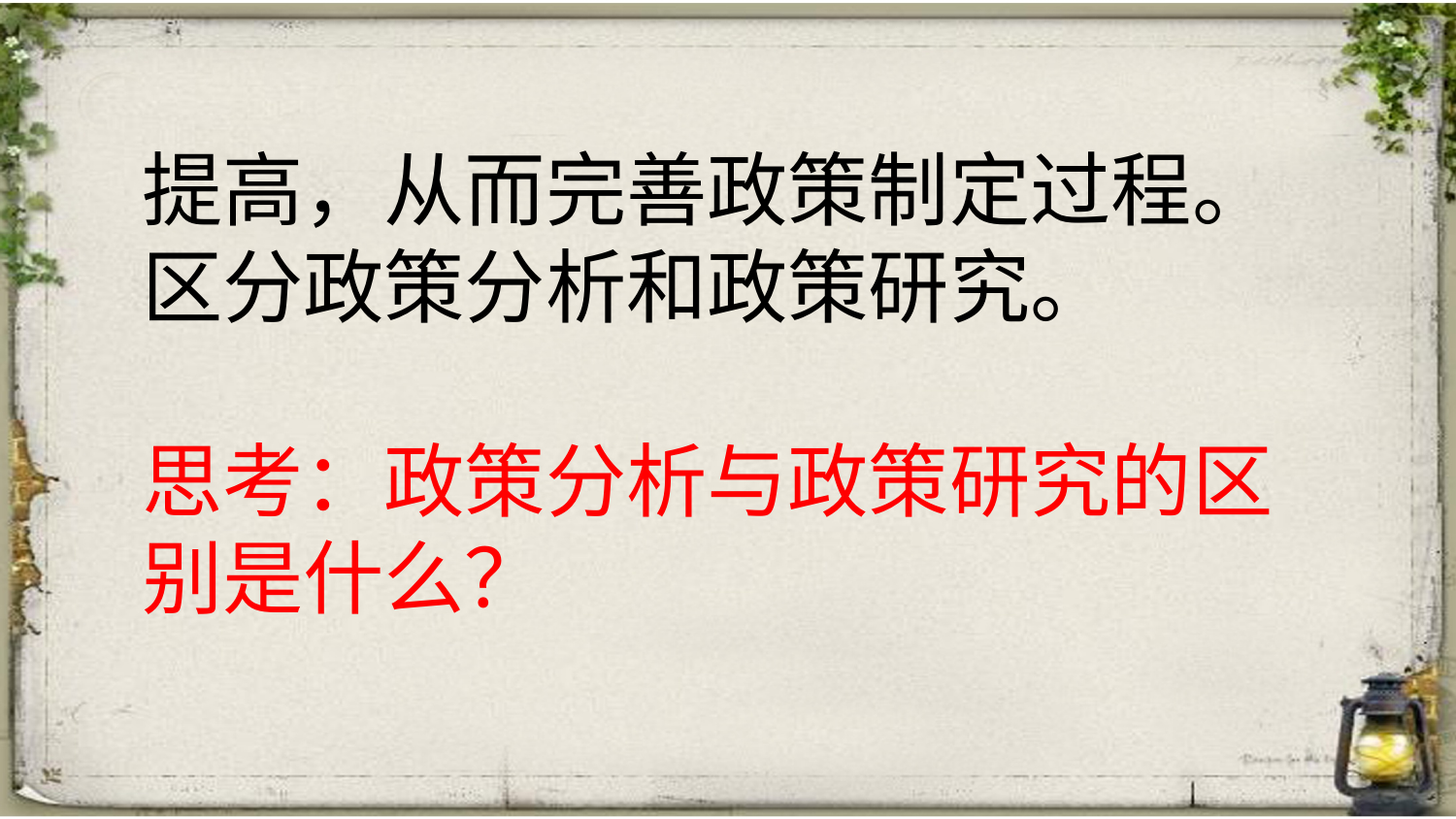

提高，从而完善政策制定过程。
区分政策分析和政策研究。

思考：政策分析与政策研究的区别是什么？